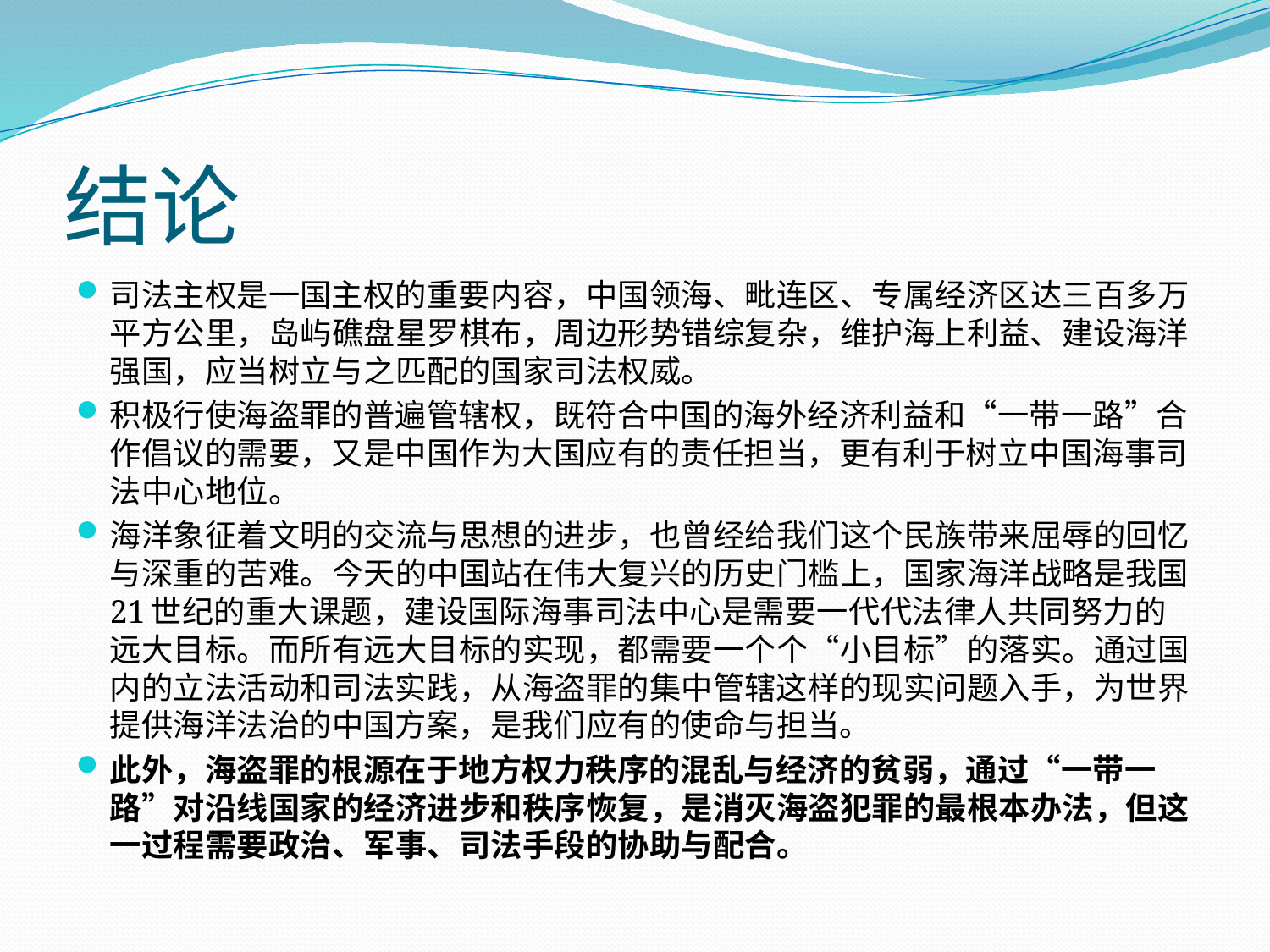

# 结论
司法主权是一国主权的重要内容，中国领海、毗连区、专属经济区达三百多万平方公里，岛屿礁盘星罗棋布，周边形势错综复杂，维护海上利益、建设海洋强国，应当树立与之匹配的国家司法权威。
积极行使海盗罪的普遍管辖权，既符合中国的海外经济利益和“一带一路”合作倡议的需要，又是中国作为大国应有的责任担当，更有利于树立中国海事司法中心地位。
海洋象征着文明的交流与思想的进步，也曾经给我们这个民族带来屈辱的回忆与深重的苦难。今天的中国站在伟大复兴的历史门槛上，国家海洋战略是我国21世纪的重大课题，建设国际海事司法中心是需要一代代法律人共同努力的远大目标。而所有远大目标的实现，都需要一个个“小目标”的落实。通过国内的立法活动和司法实践，从海盗罪的集中管辖这样的现实问题入手，为世界提供海洋法治的中国方案，是我们应有的使命与担当。
此外，海盗罪的根源在于地方权力秩序的混乱与经济的贫弱，通过“一带一路”对沿线国家的经济进步和秩序恢复，是消灭海盗犯罪的最根本办法，但这一过程需要政治、军事、司法手段的协助与配合。